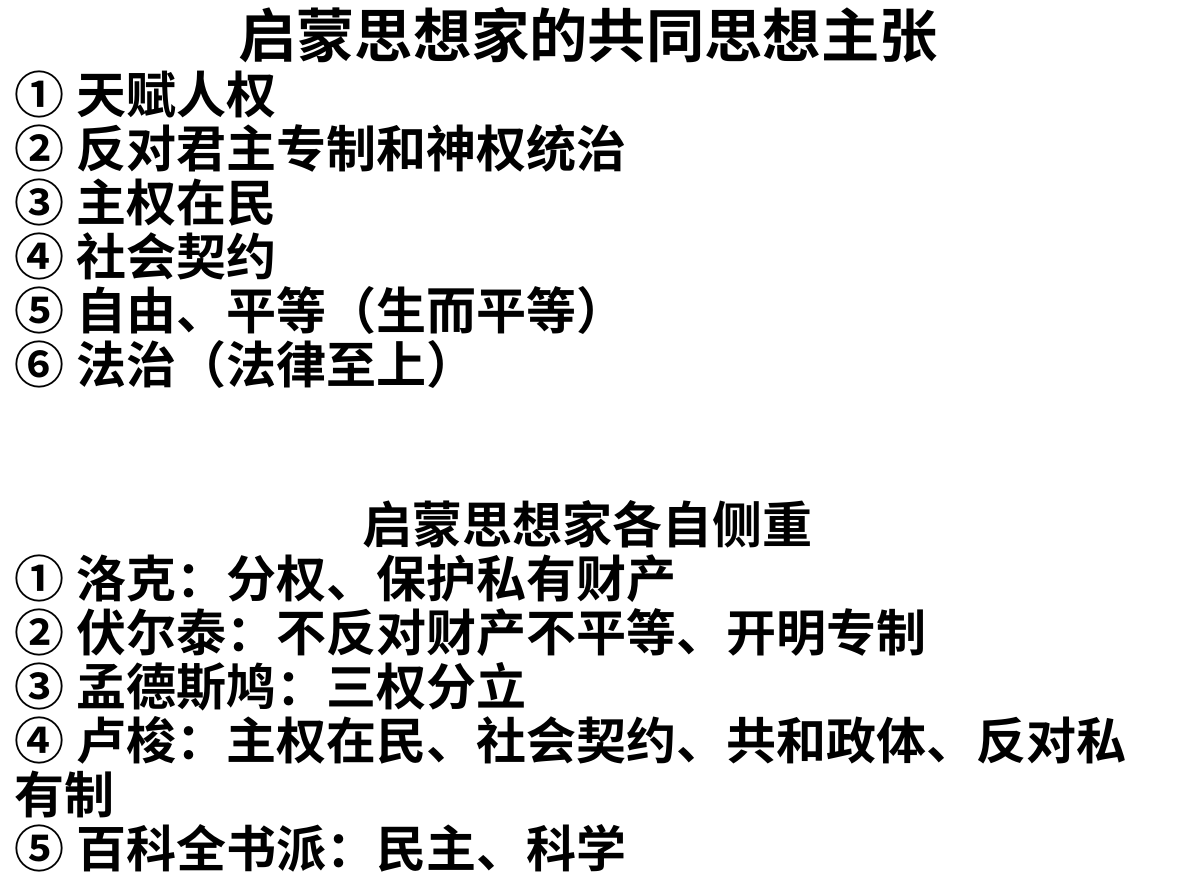

启蒙思想家的共同思想主张
①天赋人权
②反对君主专制和神权统治
③主权在民
④社会契约
⑤自由、平等（生而平等）
⑥法治（法律至上）
启蒙思想家各自侧重
①洛克：分权、保护私有财产
②伏尔泰：不反对财产不平等、开明专制
③孟德斯鸠：三权分立
④卢梭：主权在民、社会契约、共和政体、反对私有制
⑤百科全书派：民主、科学